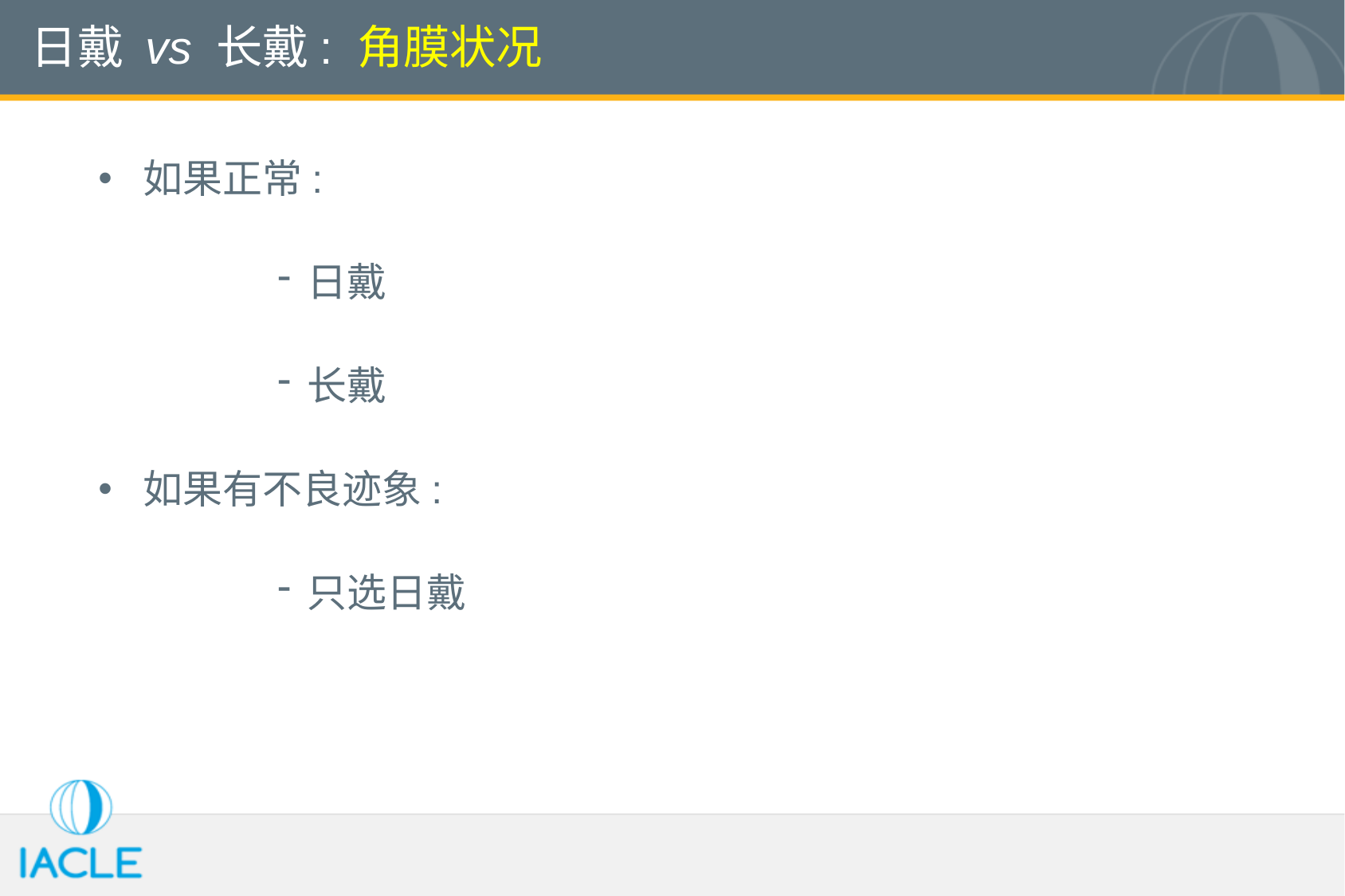

# 日戴 vs 长戴: 角膜状况
如果正常:
日戴
长戴
如果有不良迹象:
只选日戴